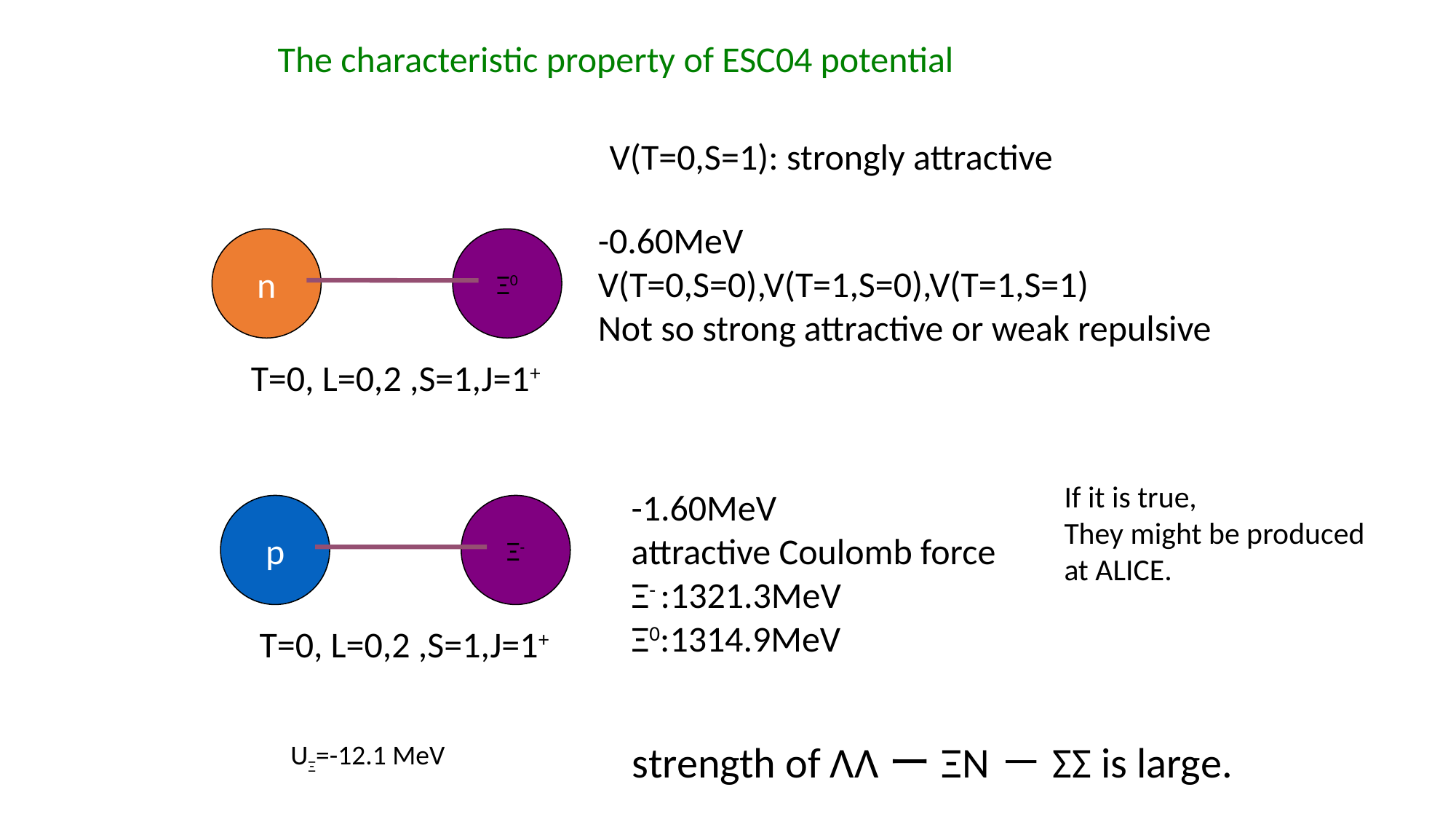

The characteristic property of ESC04 potential
V(T=0,S=1): strongly attractive
-0.60MeV
V(T=0,S=0),V(T=1,S=0),V(T=1,S=1)
Not so strong attractive or weak repulsive
n
Ξ0

T=0, L=0,2 ,S=1,J=1+
If it is true,
They might be produced
at ALICE.
-1.60MeV
attractive Coulomb force
Ξ- :1321.3MeV
Ξ0:1314.9MeV
p
Ξ-

T=0, L=0,2 ,S=1,J=1+
strength of ΛΛーΞN－ΣΣ is large.
UΞ=-12.1 MeV